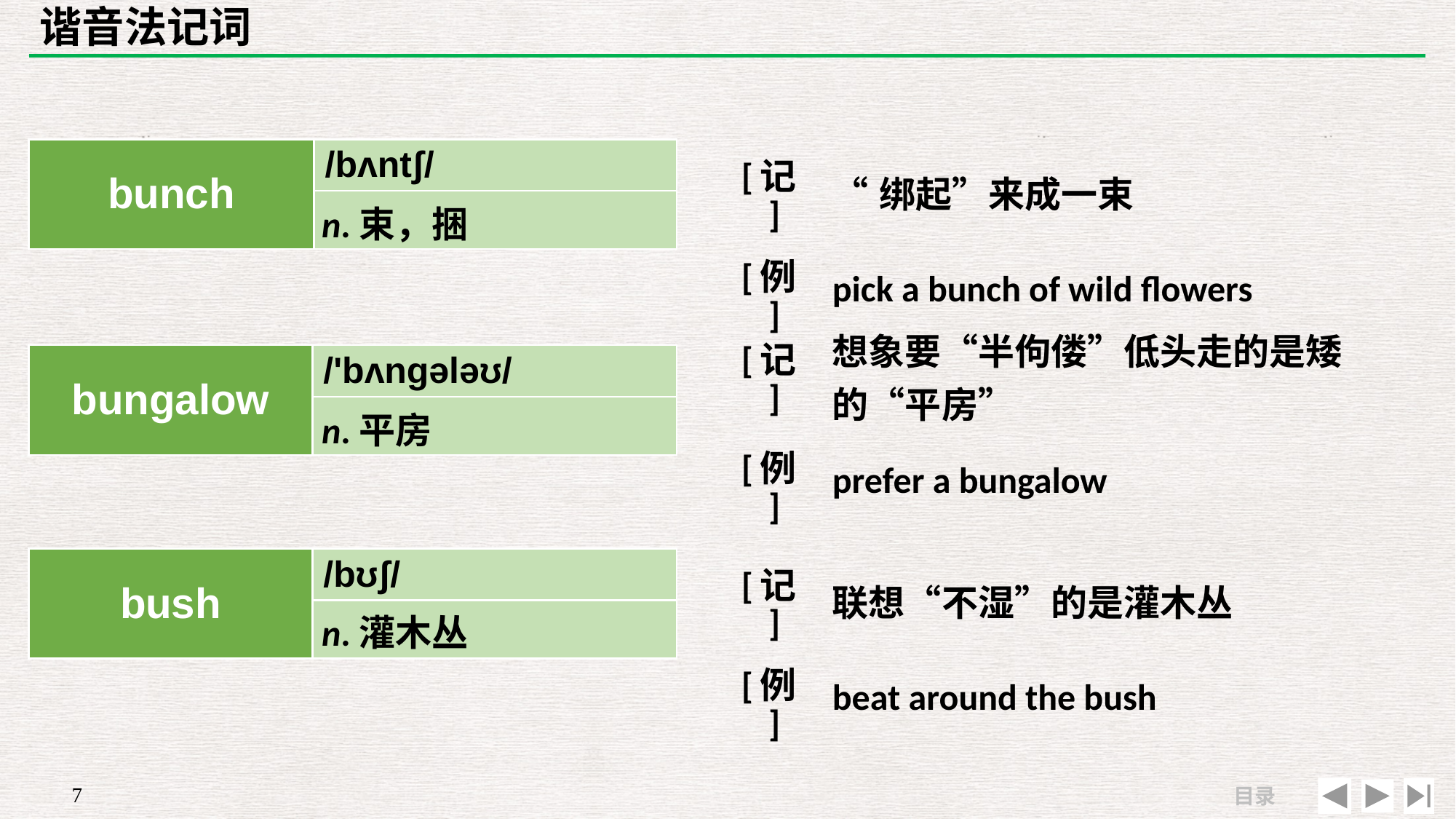

# 谐音法记词

| bunch | /bʌntʃ/ |
| --- | --- |
|  |  |
| [记] | “绑起”来成一束 |
| --- | --- |
| [例] | pick a bunch of wild flowers |
n.束，捆
| [记] | 想象要“半佝偻”低头走的是矮的“平房” |
| --- | --- |
| [例] | prefer a bungalow |
| bungalow | /'bʌnɡələʊ/ |
| --- | --- |
|  |  |
n.平房
| bush | /bʊʃ/ |
| --- | --- |
|  |  |
| [记] | 联想“不湿”的是灌木丛 |
| --- | --- |
| [例] | beat around the bush |
n.灌木丛